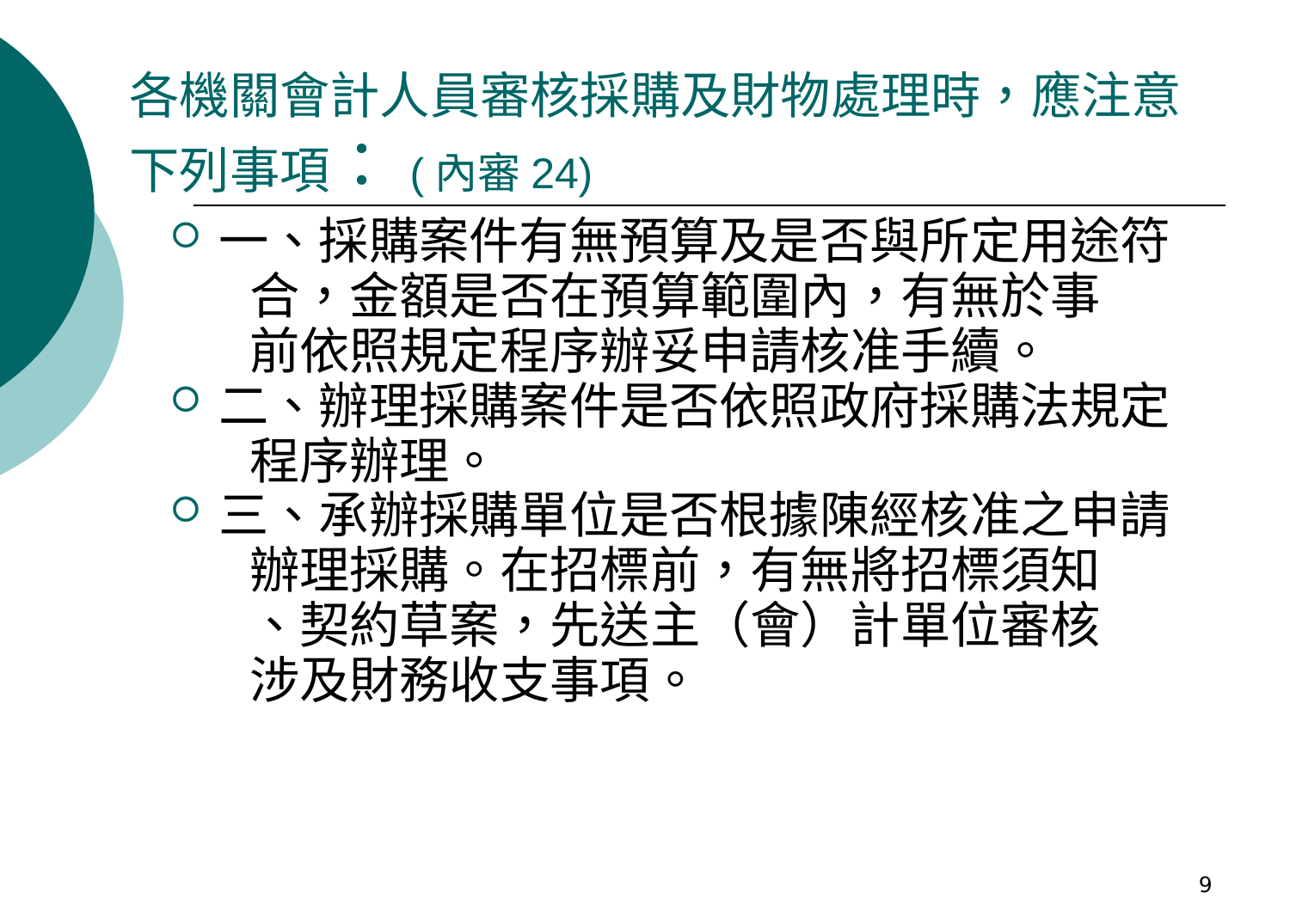

# 各機關會計人員審核採購及財物處理時，應注意下列事項：(內審24)
一、採購案件有無預算及是否與所定用途符
      合，金額是否在預算範圍內，有無於事
      前依照規定程序辦妥申請核准手續。
二、辦理採購案件是否依照政府採購法規定
      程序辦理。
三、承辦採購單位是否根據陳經核准之申請
      辦理採購。在招標前，有無將招標須知
      、契約草案，先送主（會）計單位審核
      涉及財務收支事項。
9